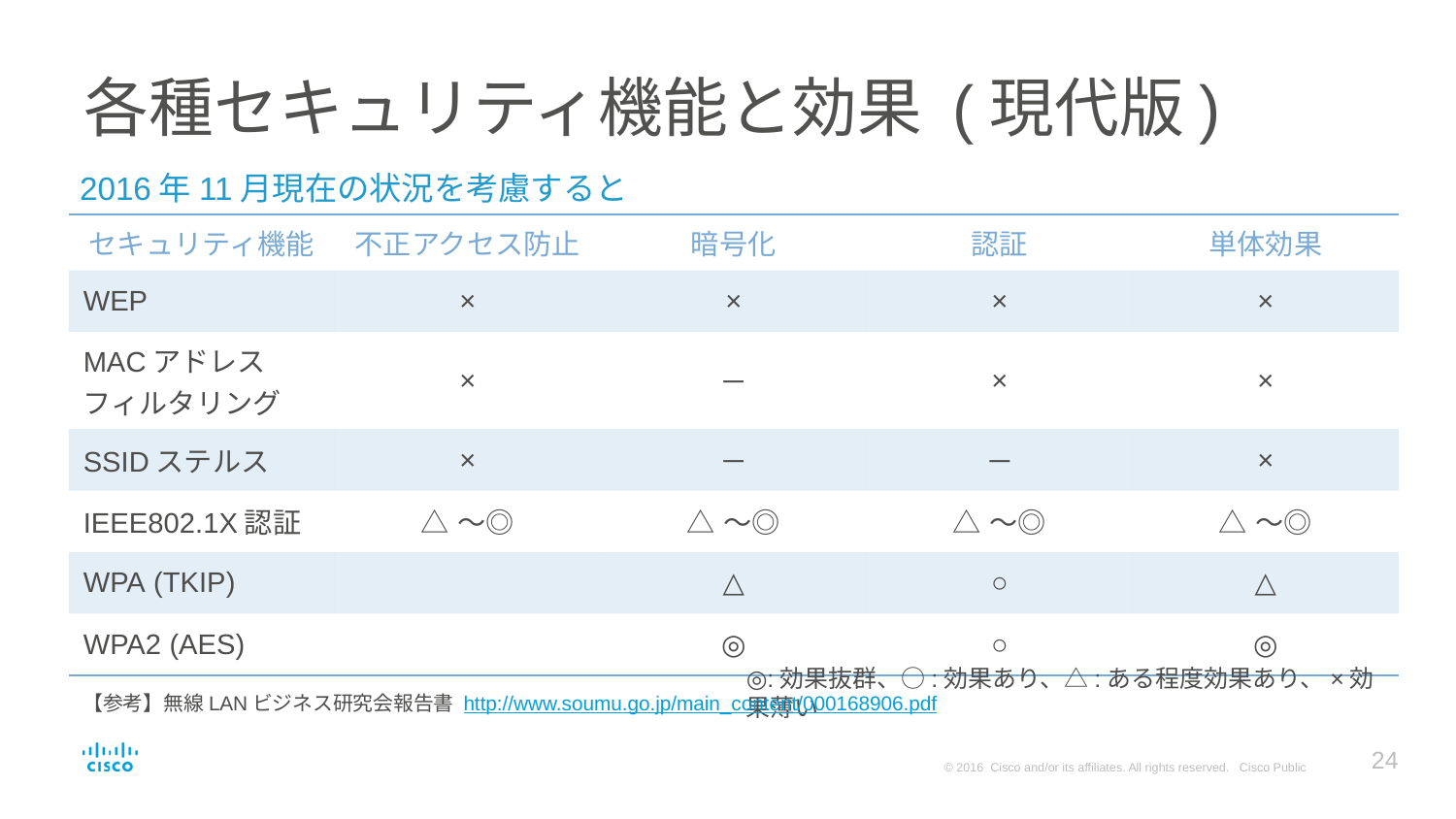

# 各種セキュリティ機能と効果 (現代版)
2016年11月現在の状況を考慮すると
| セキュリティ機能 | 不正アクセス防止 | 暗号化 | 認証 | 単体効果 |
| --- | --- | --- | --- | --- |
| WEP | × | × | × | × |
| MACアドレス フィルタリング | × | ─ | × | × |
| SSIDステルス | × | ─ | ─ | × |
| IEEE802.1X認証 | △～◎ | △～◎ | △～◎ | △～◎ |
| WPA (TKIP) |  | △ | ○ | △ |
| WPA2 (AES) |  | ◎ | ○ | ◎ |
◎:効果抜群、○:効果あり、△:ある程度効果あり、×効果薄い
【参考】無線LANビジネス研究会報告書 http://www.soumu.go.jp/main_content/000168906.pdf